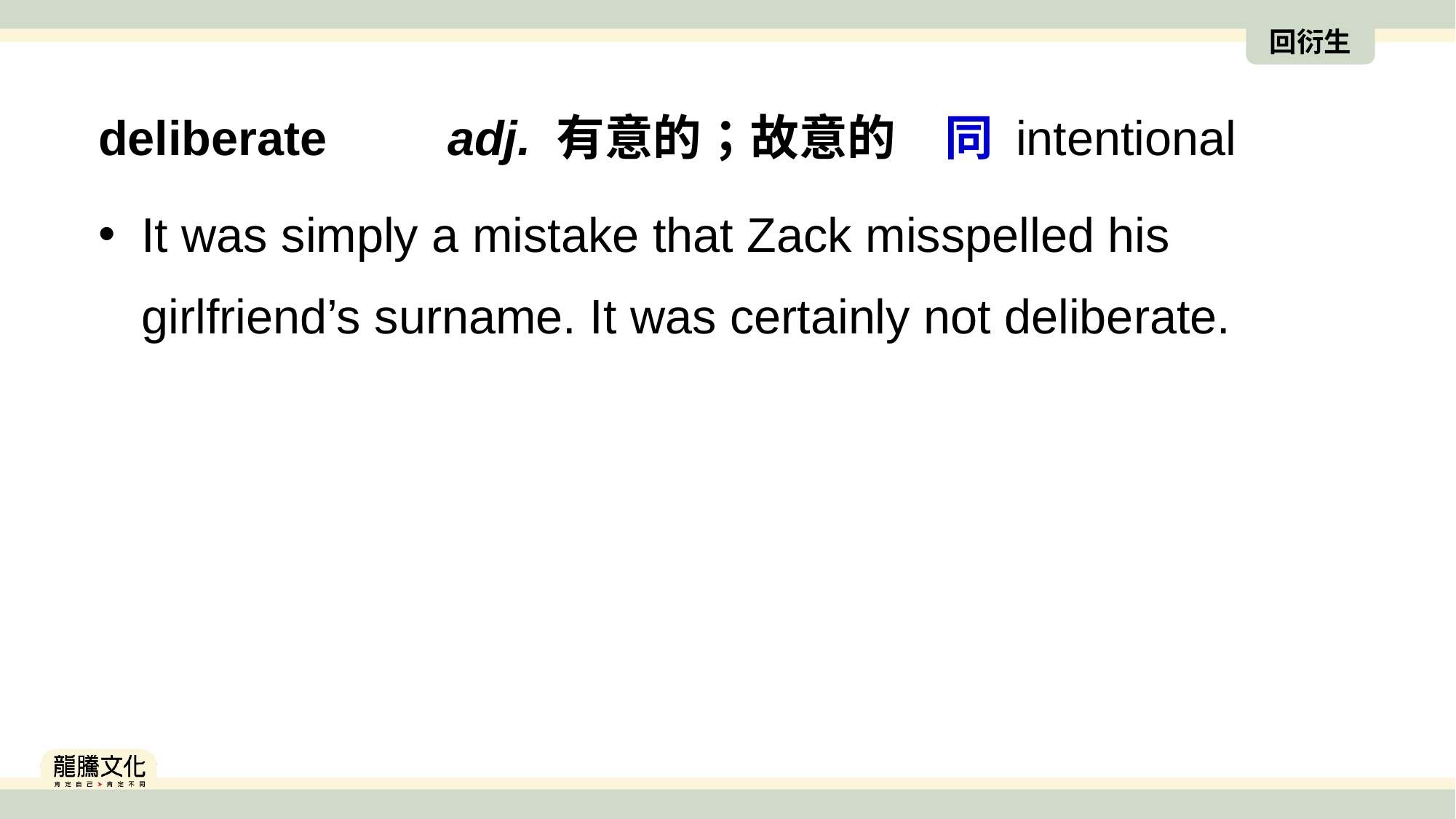

回衍生
deliberate　　adj. 有意的；故意的　同 intentional
It was simply a mistake that Zack misspelled his girlfriend’s surname. It was certainly not deliberate.